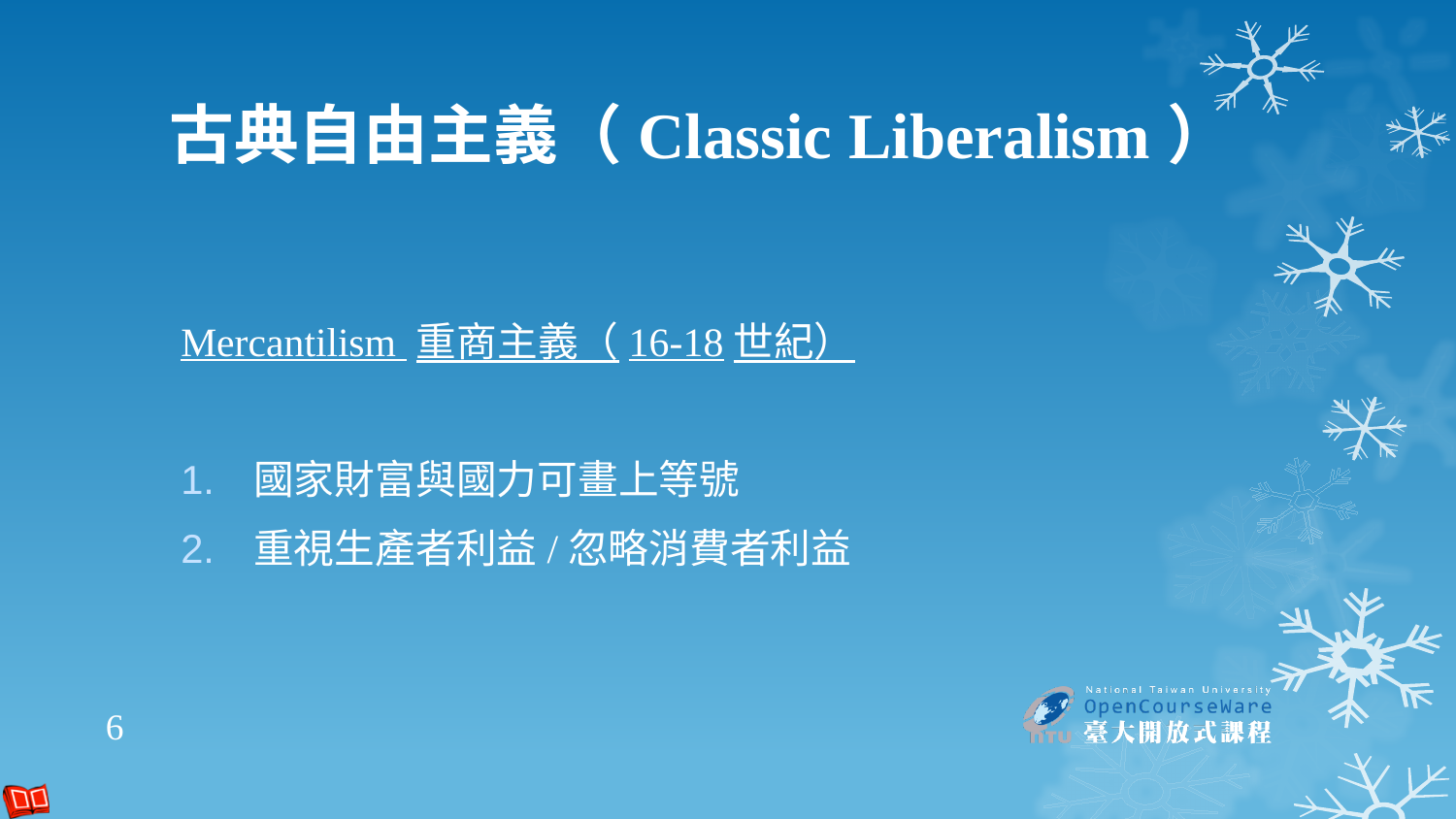

# 古典自由主義（Classic Liberalism）
Mercantilism 重商主義（16-18世紀）

國家財富與國力可畫上等號
重視生產者利益/忽略消費者利益
6